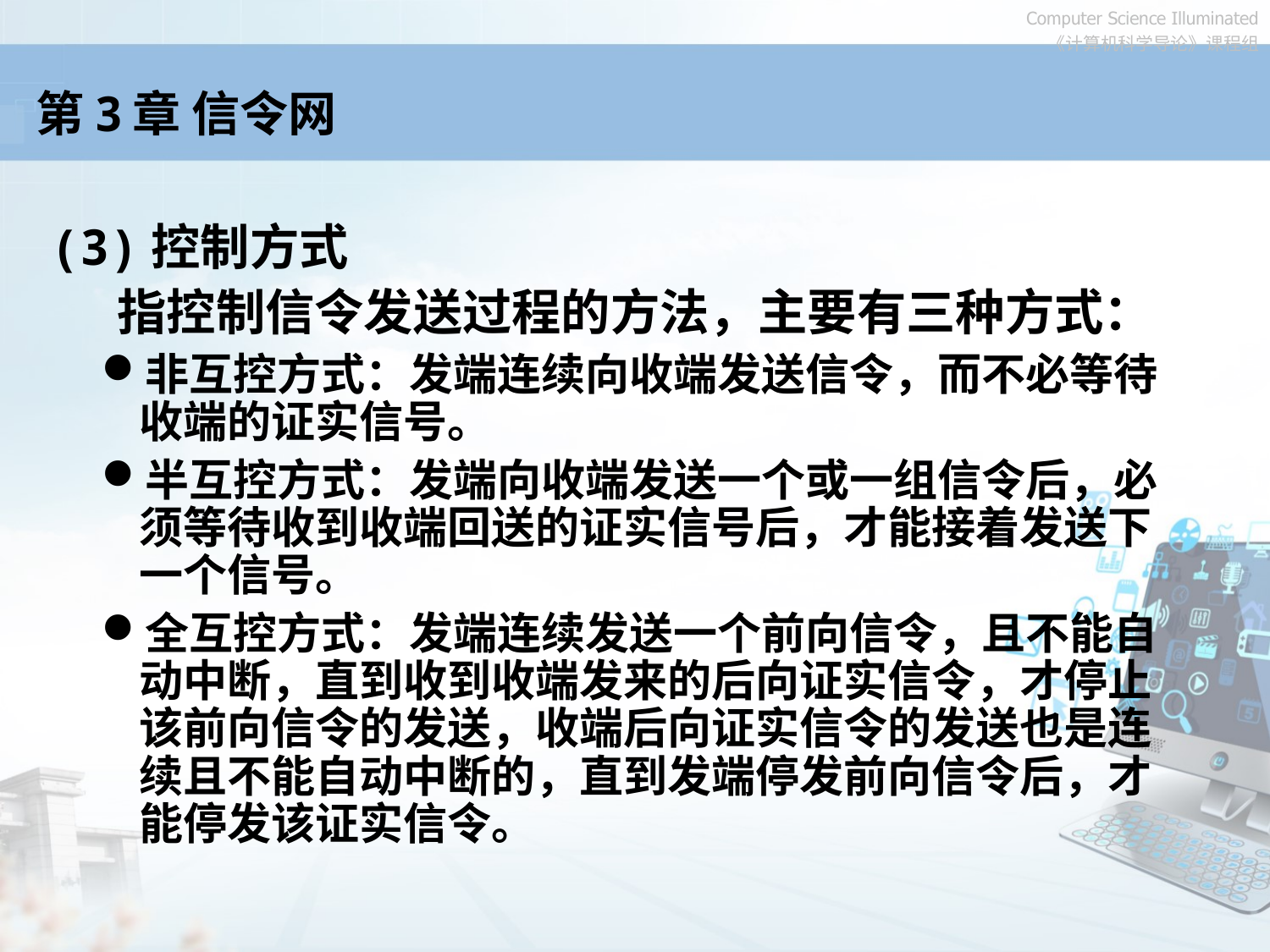

# 第3章 信令网
(3)控制方式
       指控制信令发送过程的方法，主要有三种方式：
非互控方式：发端连续向收端发送信令，而不必等待收端的证实信号。
半互控方式：发端向收端发送一个或一组信令后，必须等待收到收端回送的证实信号后，才能接着发送下一个信号。
全互控方式：发端连续发送一个前向信令，且不能自动中断，直到收到收端发来的后向证实信令，才停止该前向信令的发送，收端后向证实信令的发送也是连续且不能自动中断的，直到发端停发前向信令后，才能停发该证实信令。